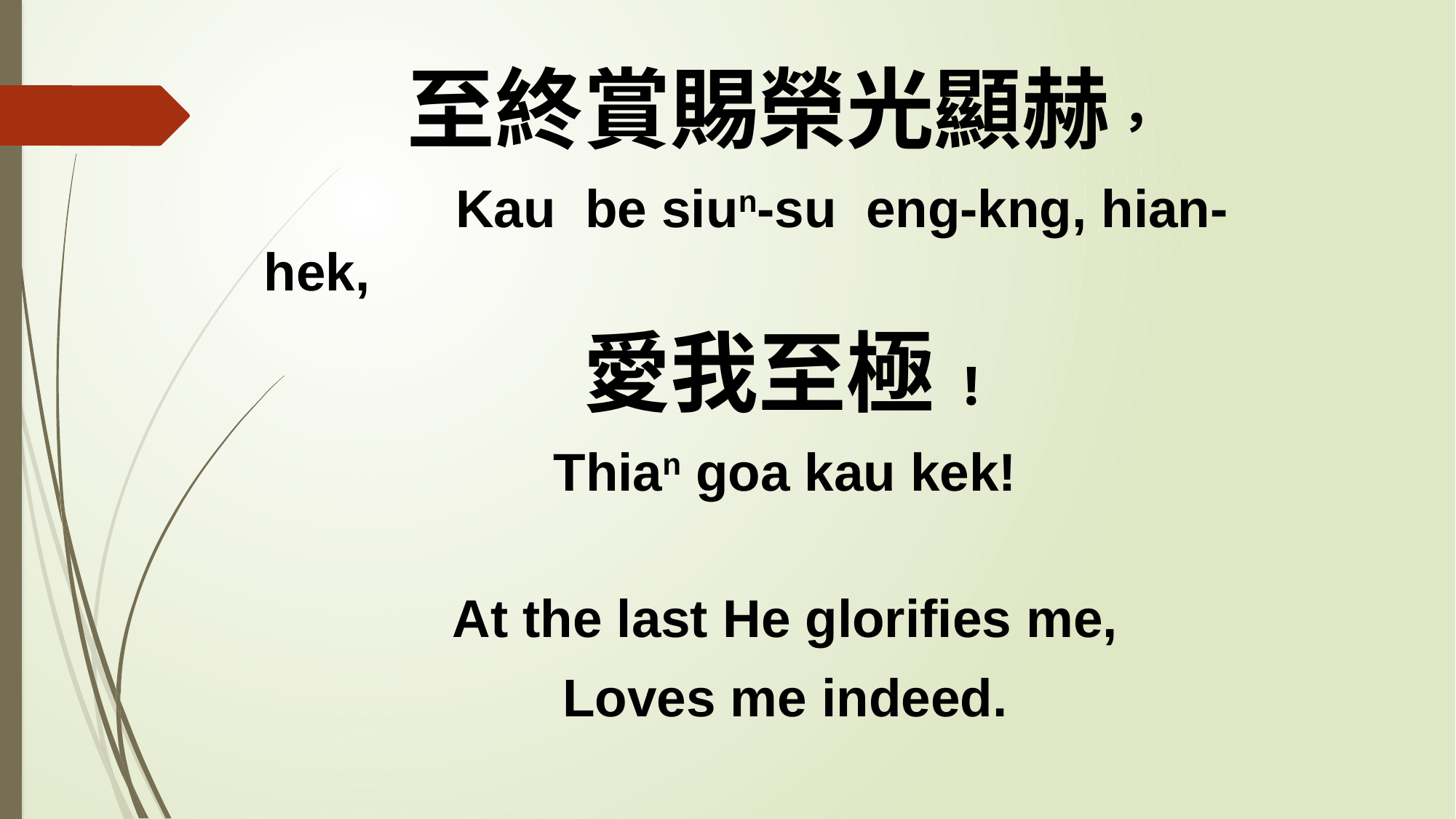

至終賞賜榮光顯赫，
             Kau  be siun-su  eng-kng, hian-hek,
愛我至極!
Thian goa kau kek!

At the last He glorifies me,
Loves me indeed.